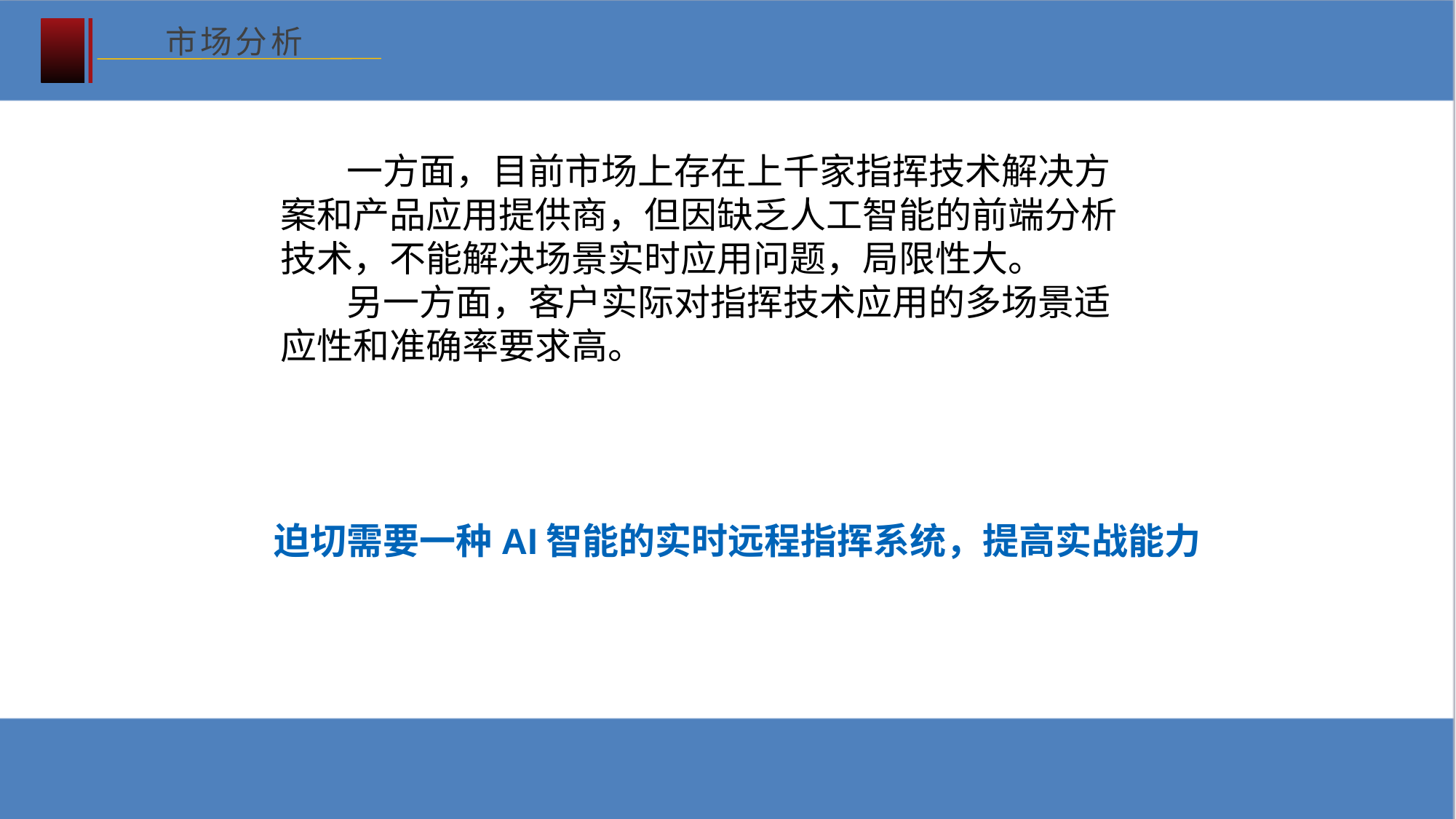

市场分析

       一方面，目前市场上存在上千家指挥技术解决方案和产品应用提供商，但因缺乏人工智能的前端分析技术，不能解决场景实时应用问题，局限性大。
       另一方面，客户实际对指挥技术应用的多场景适应性和准确率要求高。
迫切需要一种AI智能的实时远程指挥系统，提高实战能力